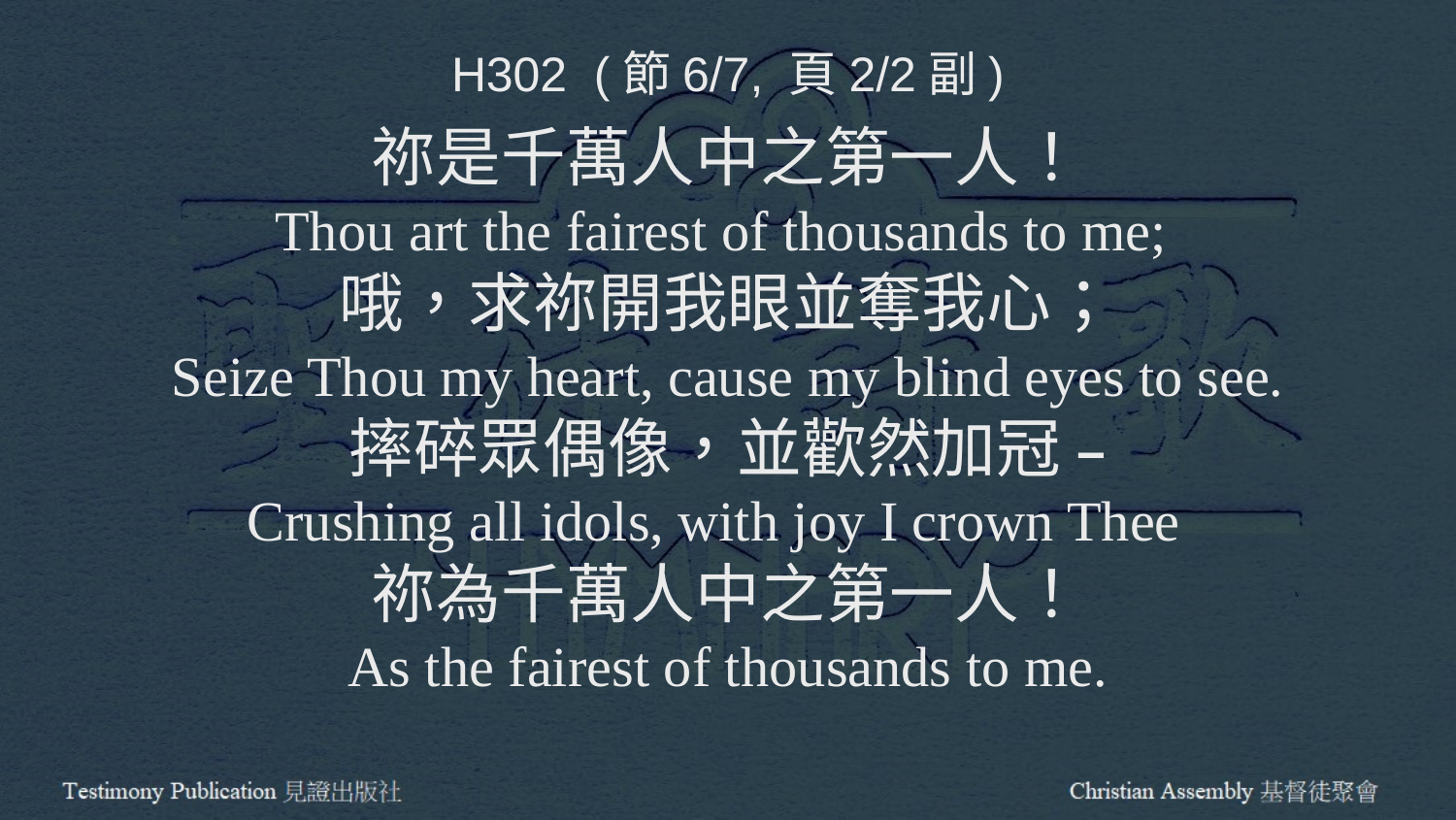

H302  (節6/7, 頁2/2副)
祢是千萬人中之第一人！
Thou art the fairest of thousands to me;
哦，求祢開我眼並奪我心；
Seize Thou my heart, cause my blind eyes to see.
摔碎眾偶像，並歡然加冠 –
Crushing all idols, with joy I crown Thee
祢為千萬人中之第一人！
As the fairest of thousands to me.